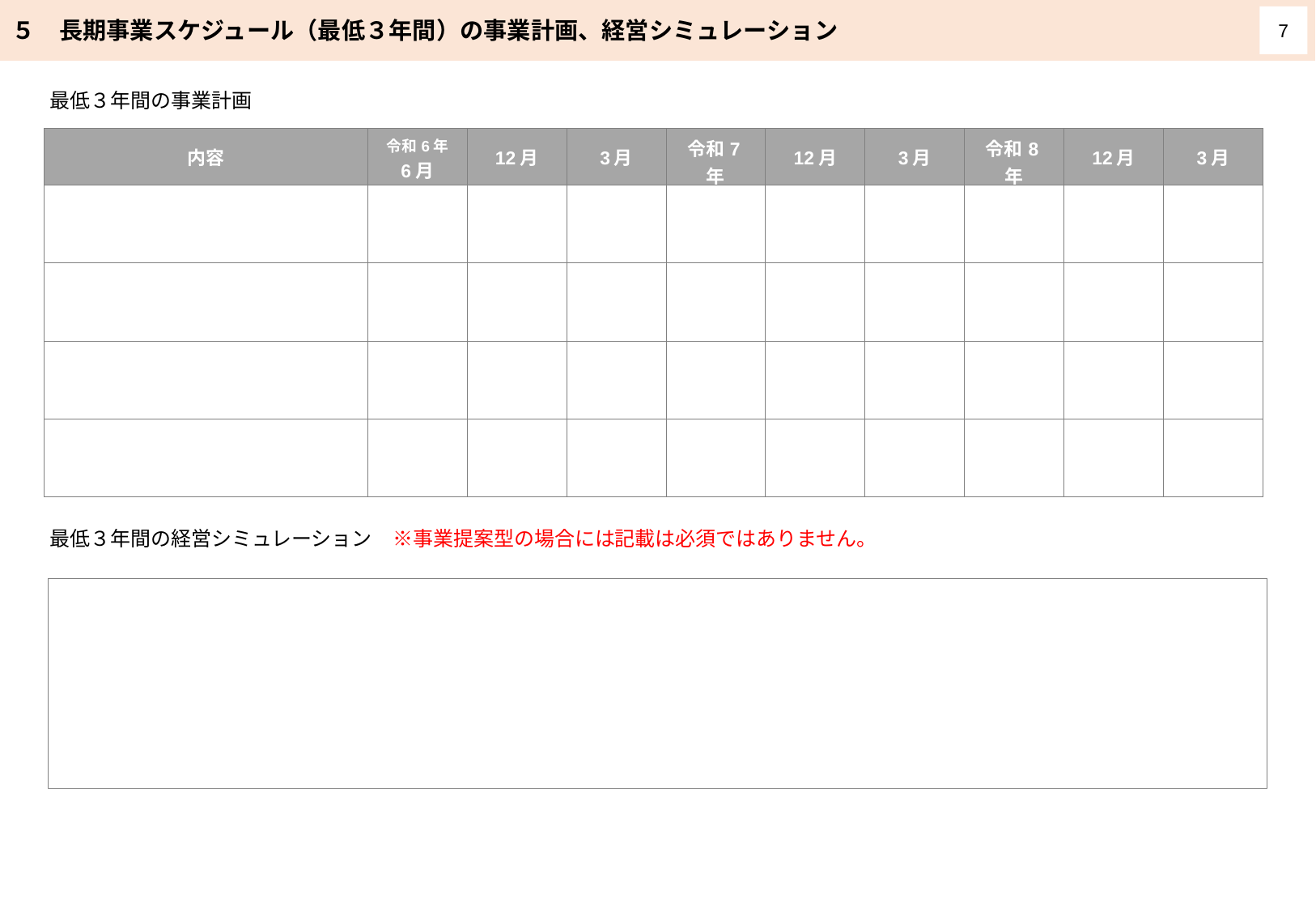

５　長期事業スケジュール（最低３年間）の事業計画、経営シミュレーション
7
最低３年間の事業計画
| 内容 | 令和6年 6月 | 12月 | 3月 | 令和7年 6月 | 12月 | 3月 | 令和8年 6月 | 12月 | 3月 |
| --- | --- | --- | --- | --- | --- | --- | --- | --- | --- |
|  |  |  |  |  |  |  |  |  |  |
|  |  |  |  |  |  |  |  |  |  |
|  |  |  |  |  |  |  |  |  |  |
|  |  |  |  |  |  |  |  |  |  |
最低３年間の経営シミュレーション　※事業提案型の場合には記載は必須ではありません。
|  |
| --- |